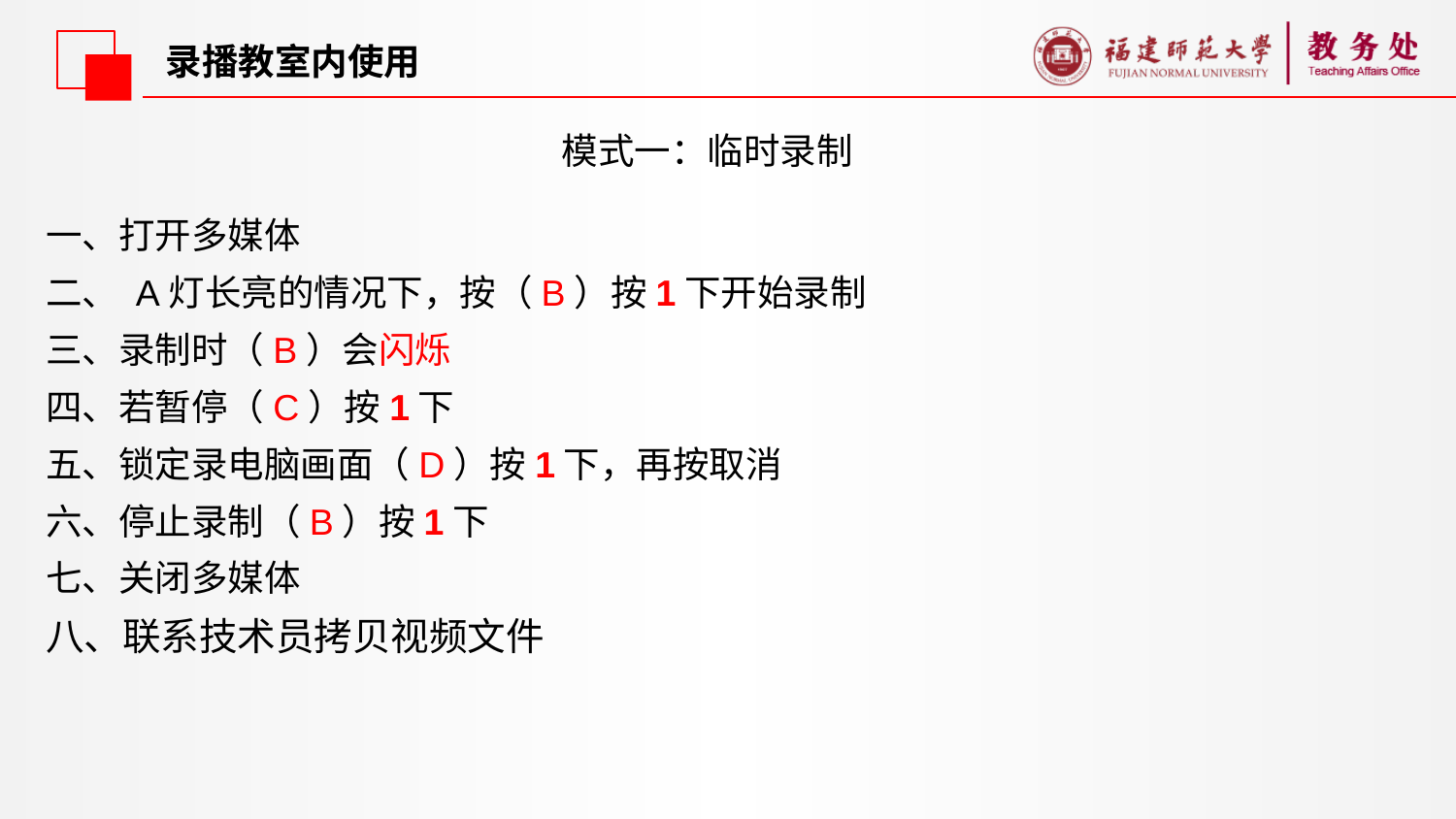

录播教室内使用
模式一：临时录制
一、打开多媒体
二、 A灯长亮的情况下，按（B）按1下开始录制
三、录制时（B）会闪烁
四、若暂停（C）按1下
五、锁定录电脑画面（D）按1下，再按取消
六、停止录制（B）按1下
七、关闭多媒体
八、联系技术员拷贝视频文件